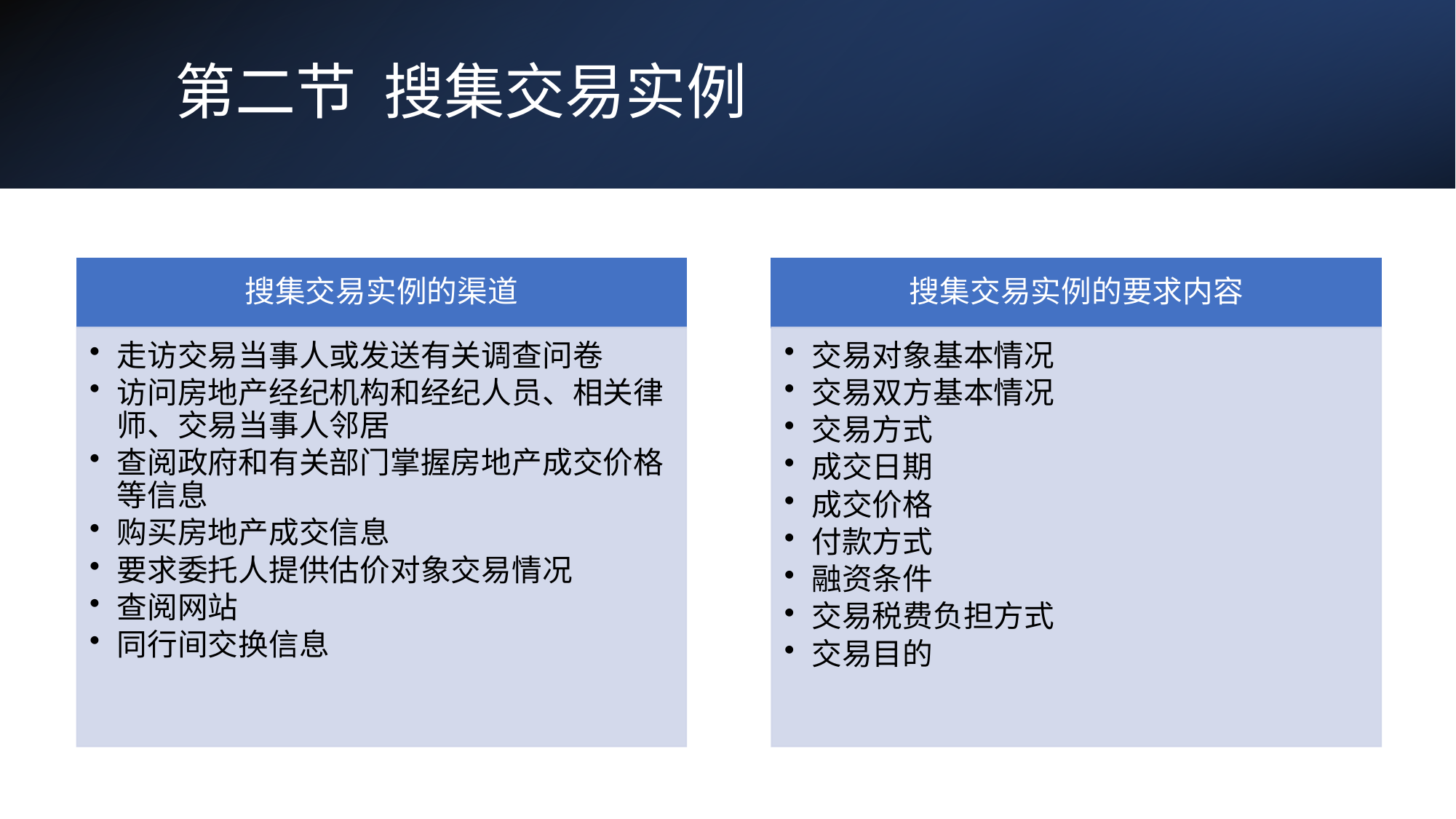

# 第二节  搜集交易实例
搜集交易实例的渠道
走访交易当事人或发送有关调查问卷
访问房地产经纪机构和经纪人员、相关律师、交易当事人邻居
查阅政府和有关部门掌握房地产成交价格等信息
购买房地产成交信息
要求委托人提供估价对象交易情况
查阅网站
同行间交换信息
搜集交易实例的要求内容
交易对象基本情况
交易双方基本情况
交易方式
成交日期
成交价格
付款方式
融资条件
交易税费负担方式
交易目的